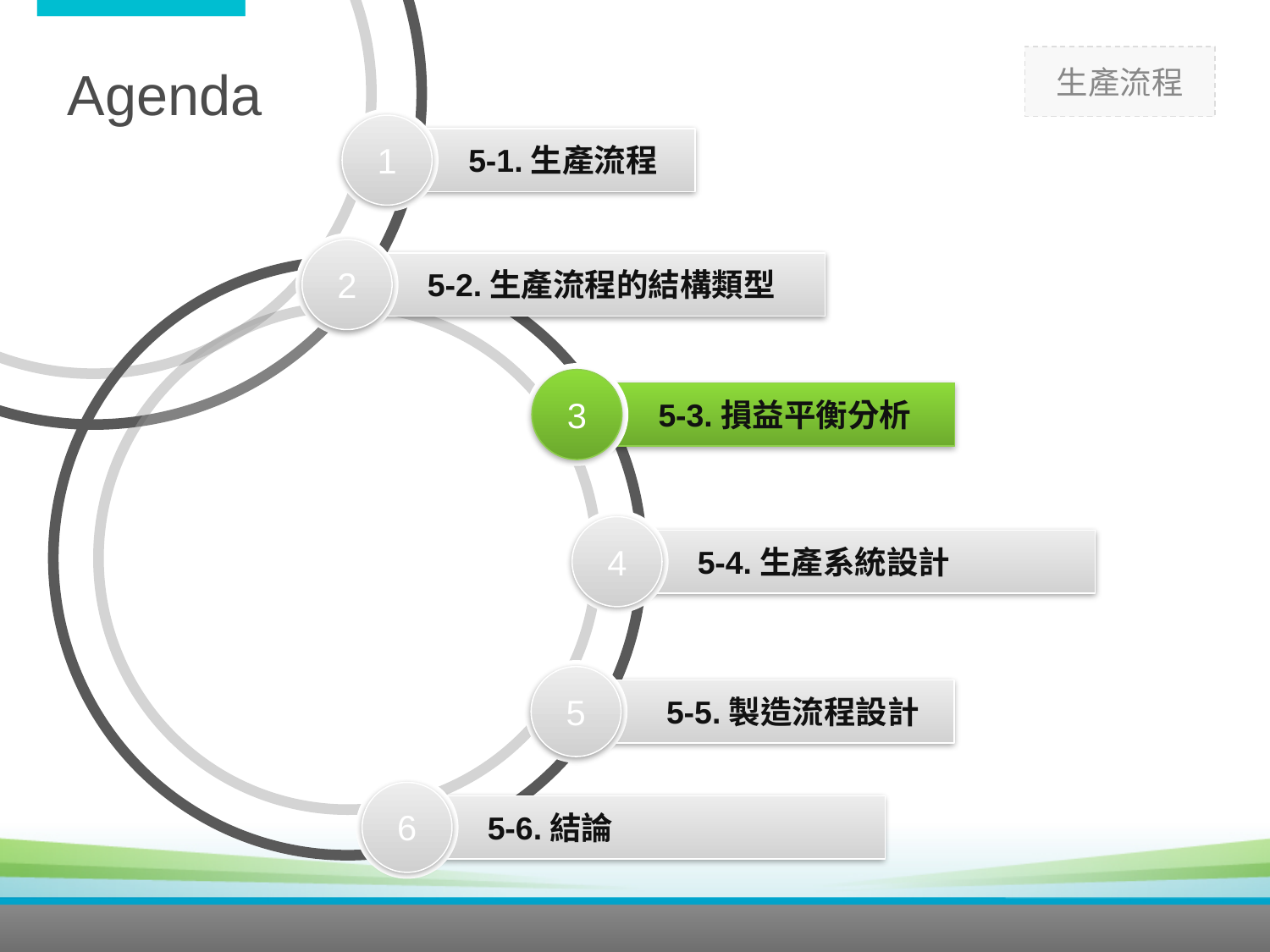

# Agenda

1
5-1.生產流程

2
5-2.生產流程的結構類型

3
5-3.損益平衡分析

4
5-4.生產系統設計

5
 5-5.製造流程設計

6
5-6.結論